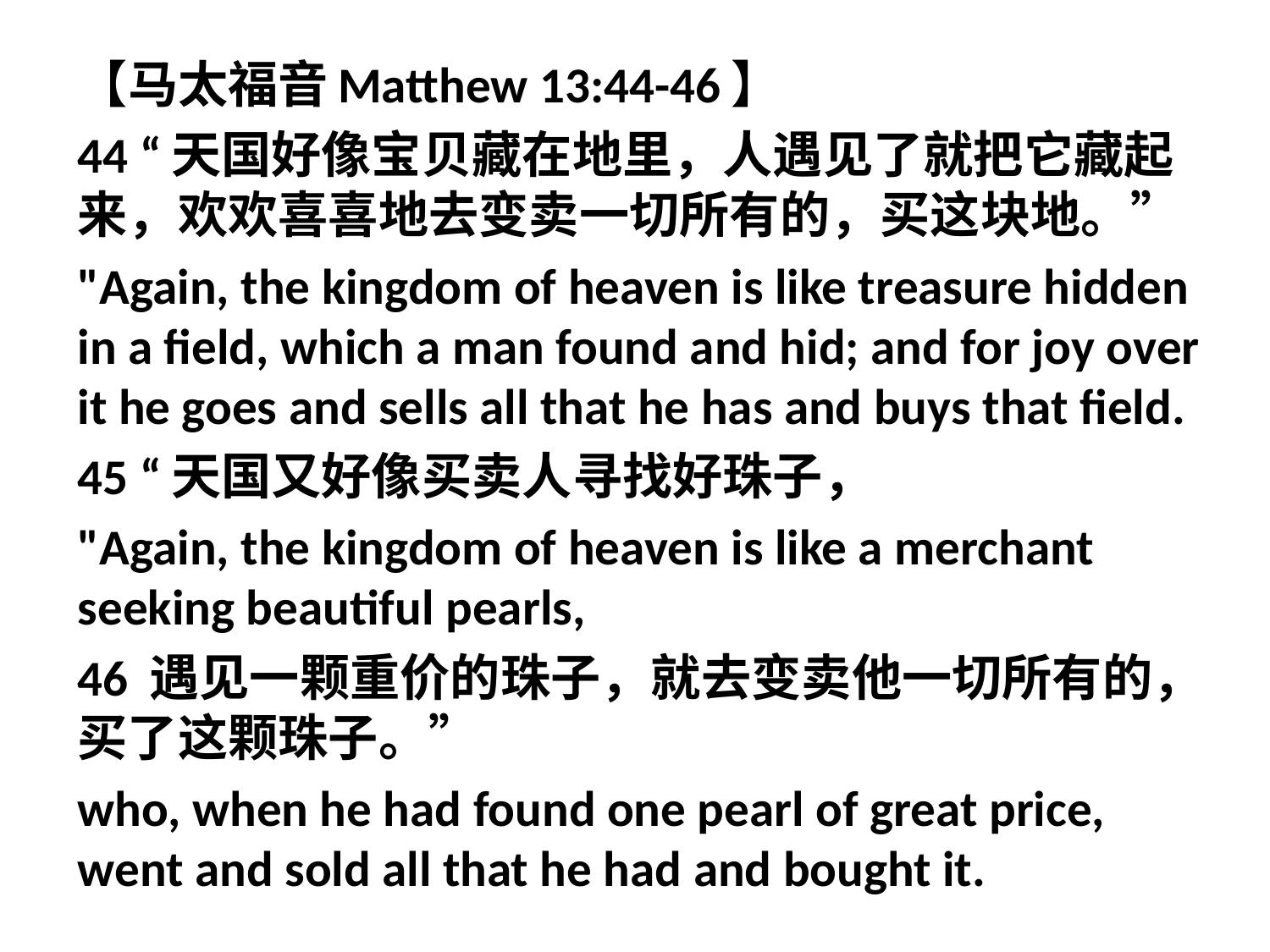

【马太福音Matthew 13:44-46】
44 “天国好像宝贝藏在地里，人遇见了就把它藏起来，欢欢喜喜地去变卖一切所有的，买这块地。”
"Again, the kingdom of heaven is like treasure hidden in a field, which a man found and hid; and for joy over it he goes and sells all that he has and buys that field.
45 “天国又好像买卖人寻找好珠子，
"Again, the kingdom of heaven is like a merchant seeking beautiful pearls,
46 遇见一颗重价的珠子，就去变卖他一切所有的，买了这颗珠子。”
who, when he had found one pearl of great price, went and sold all that he had and bought it.